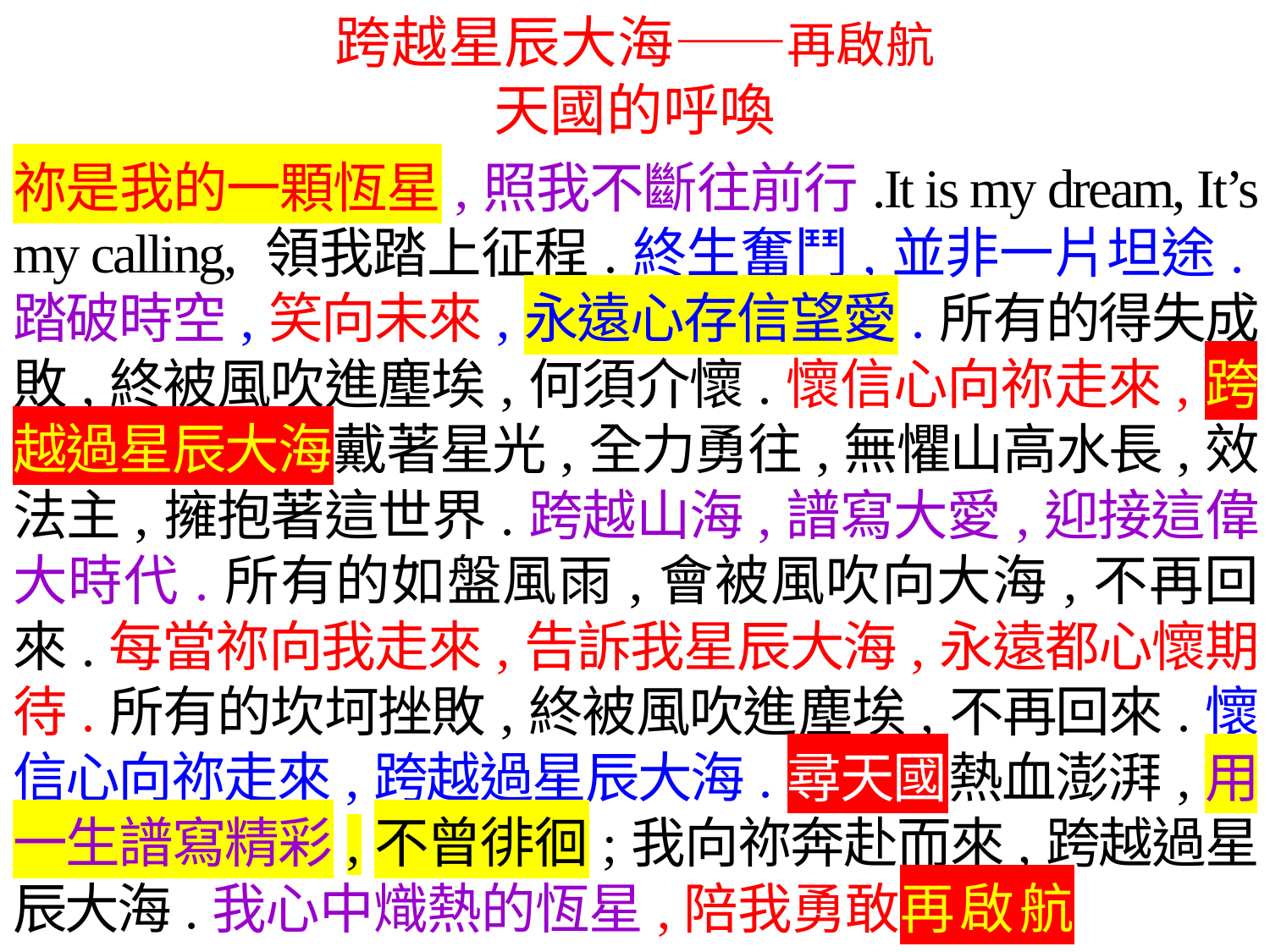

跨越星辰大海——再啟航
天國的呼喚
祢是我的一顆恆星,照我不斷往前行.It is my dream, It’s my calling, 領我踏上征程.終生奮鬥,並非一片坦途.踏破時空,笑向未來,永遠心存信望愛.所有的得失成敗,終被風吹進塵埃,何須介懷.懷信心向祢走來,跨越過星辰大海戴著星光,全力勇往,無懼山高水長,效法主,擁抱著這世界.跨越山海,譜寫大愛,迎接這偉大時代.所有的如盤風雨,會被風吹向大海,不再回來.每當祢向我走來,告訴我星辰大海,永遠都心懷期待.所有的坎坷挫敗,終被風吹進塵埃,不再回來.懷信心向祢走來,跨越過星辰大海.尋天國熱血澎湃,用一生譜寫精彩,不曾徘徊;我向祢奔赴而來,跨越過星辰大海.我心中熾熱的恆星,陪我勇敢再啟航